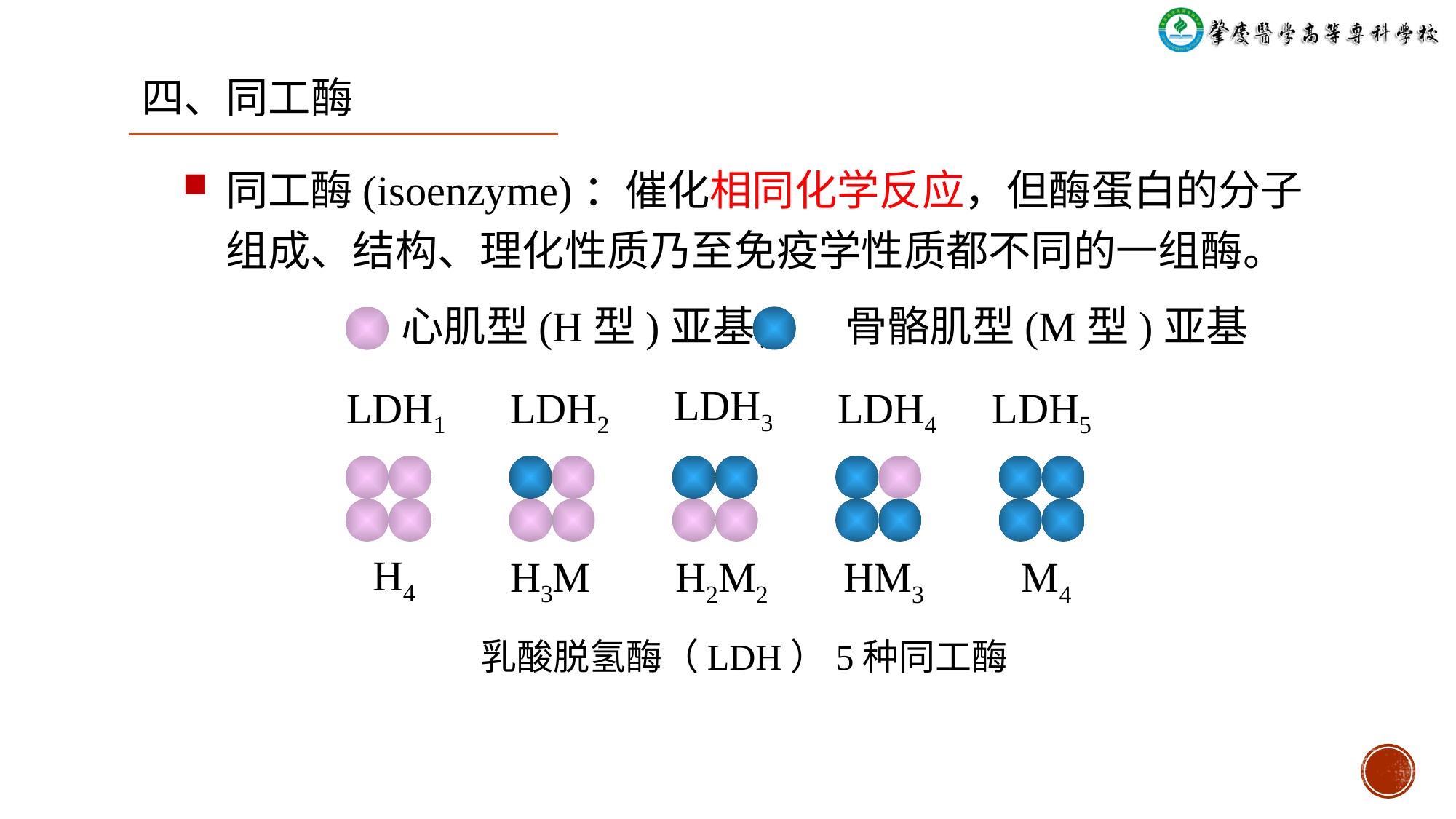

四、同工酶
同工酶(isoenzyme)：催化相同化学反应，但酶蛋白的分子组成、结构、理化性质乃至免疫学性质都不同的一组酶。
      心肌型(H型)亚基；     骨骼肌型(M型)亚基

LDH3
LDH1
LDH2
LDH4
LDH5

H4
H3M
H2M2
HM3
M4
乳酸脱氢酶（LDH）5种同工酶